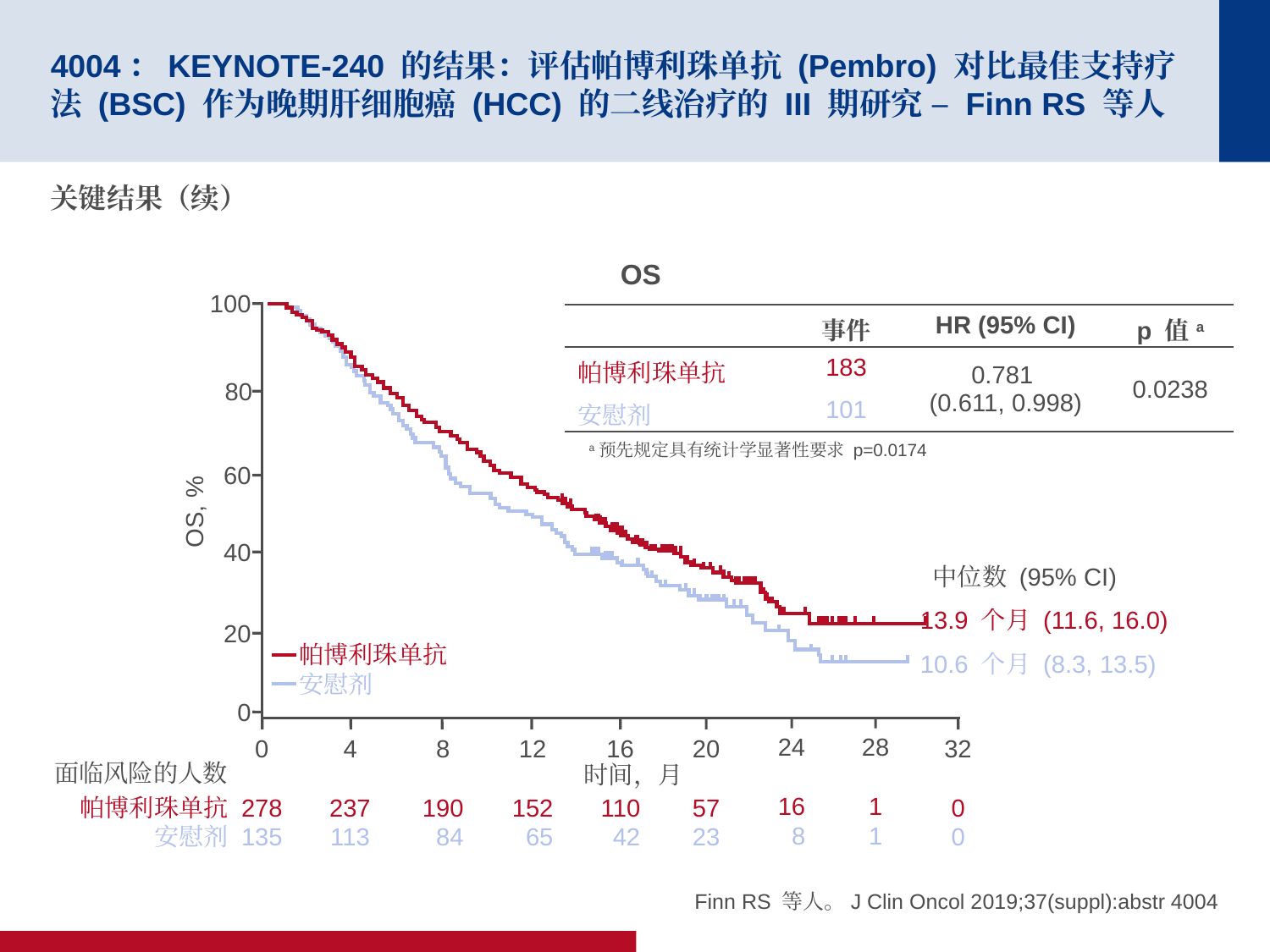

# 4004：KEYNOTE-240 的结果：评估帕博利珠单抗 (Pembro) 对比最佳支持疗法 (BSC) 作为晚期肝细胞癌 (HCC) 的二线治疗的 III 期研究 – Finn RS 等人
关键结果（续）

OS
100

80

60

OS, %
40

20
帕博利珠单抗
安慰剂

0

24

16
8
16

110
42

28

1
1
20

57
23
32

0
0

0

278
135

4

237
113

8

190
84

12

152
65
时间，月
帕博利珠单抗
安慰剂

|  | 事件 | HR (95% CI) | p 值a |
| --- | --- | --- | --- |
| 帕博利珠单抗 | 183 | 0.781 (0.611, 0.998) | 0.0238 |
| 安慰剂 | 101 |  |  |
a预先规定具有统计学显著性要求 p=0.0174
中位数 (95% CI)
13.9 个月 (11.6, 16.0)
10.6 个月 (8.3, 13.5)
面临风险的人数
Finn RS 等人。J Clin Oncol 2019;37(suppl):abstr 4004